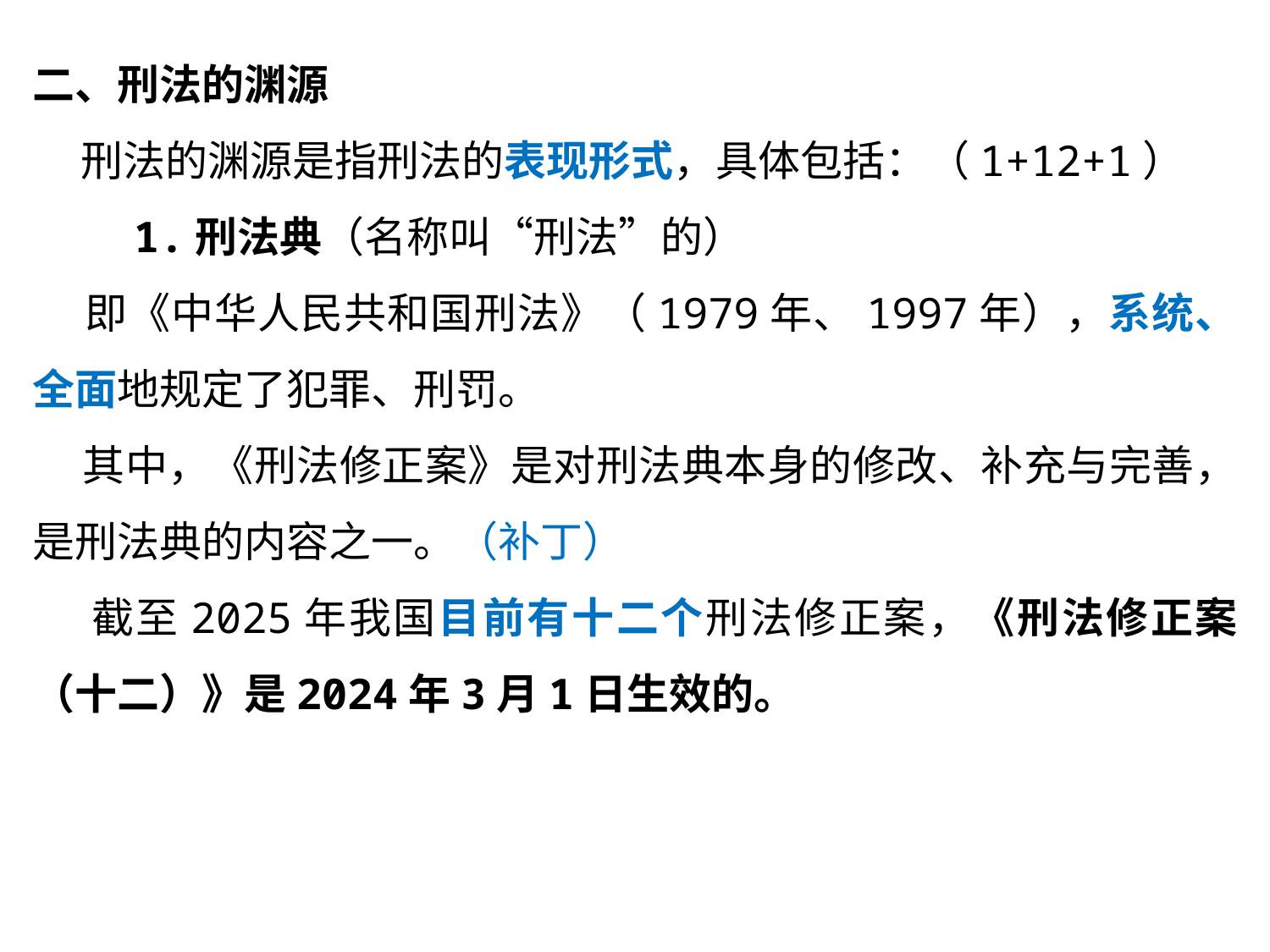

二、刑法的渊源
    刑法的渊源是指刑法的表现形式，具体包括：（1+12+1）
    1.刑法典（名称叫“刑法”的）
    即《中华人民共和国刑法》（1979年、1997年），系统、全面地规定了犯罪、刑罚。
    其中，《刑法修正案》是对刑法典本身的修改、补充与完善，是刑法典的内容之一。（补丁）
    截至2025年我国目前有十二个刑法修正案，《刑法修正案（十二）》是2024年3月1日生效的。